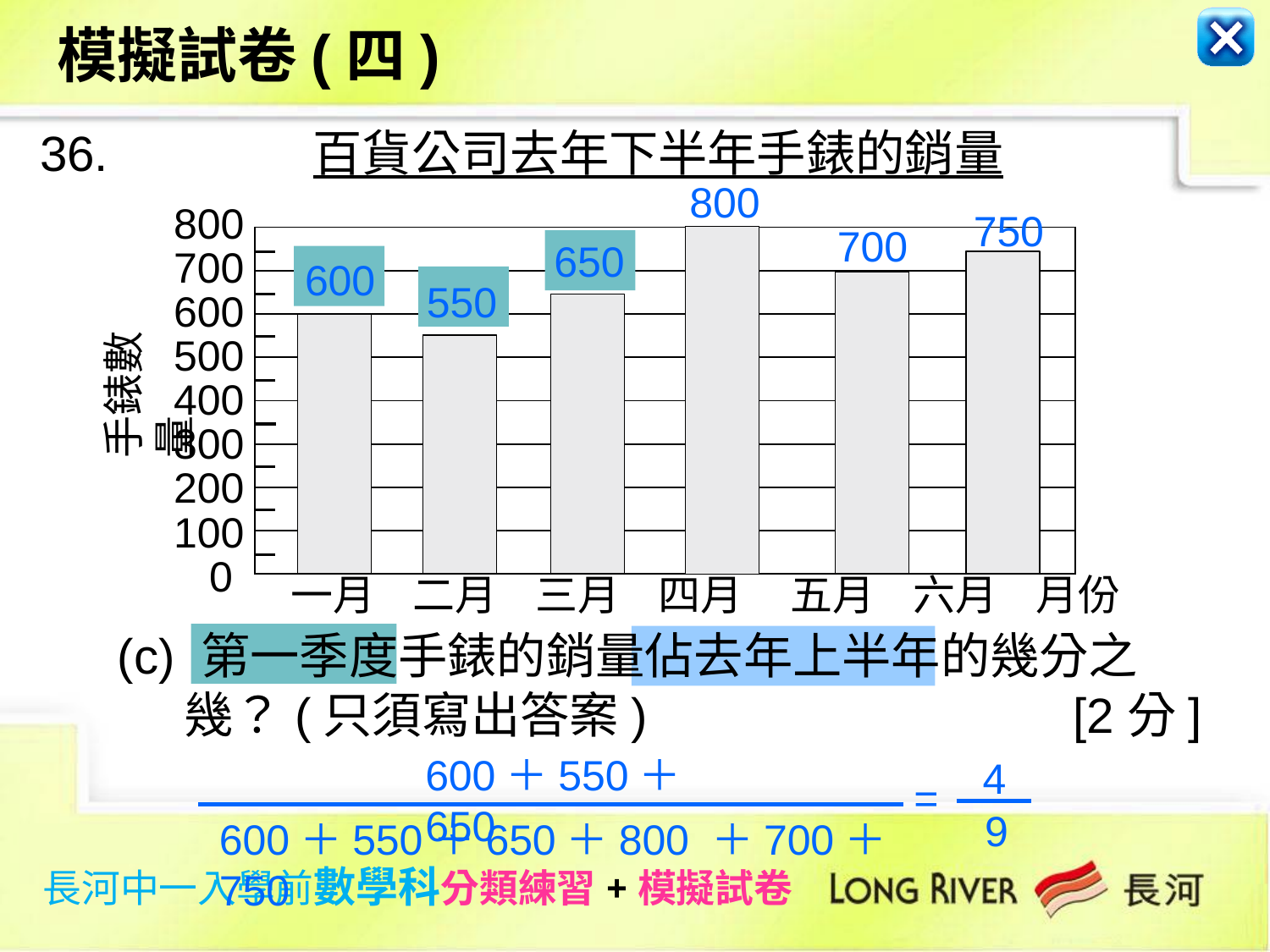

模擬試卷(四)
36.              百貨公司去年下半年手錶的銷量
800
750
800
700
600
500
400
300
200
100
   0
700

|  |
| --- |
|  |
|  |
|  |
|  |
|  |
|  |
|  |
650

600

550

手錶數量

一月    二月    三月    四月     五月    六月    月份
(c) 第一季度手錶的銷量佔去年上半年的幾分之
     幾？(只須寫出答案)                               [2分]

600＋550＋650
4
9
=
600＋550＋650＋800 ＋700＋750